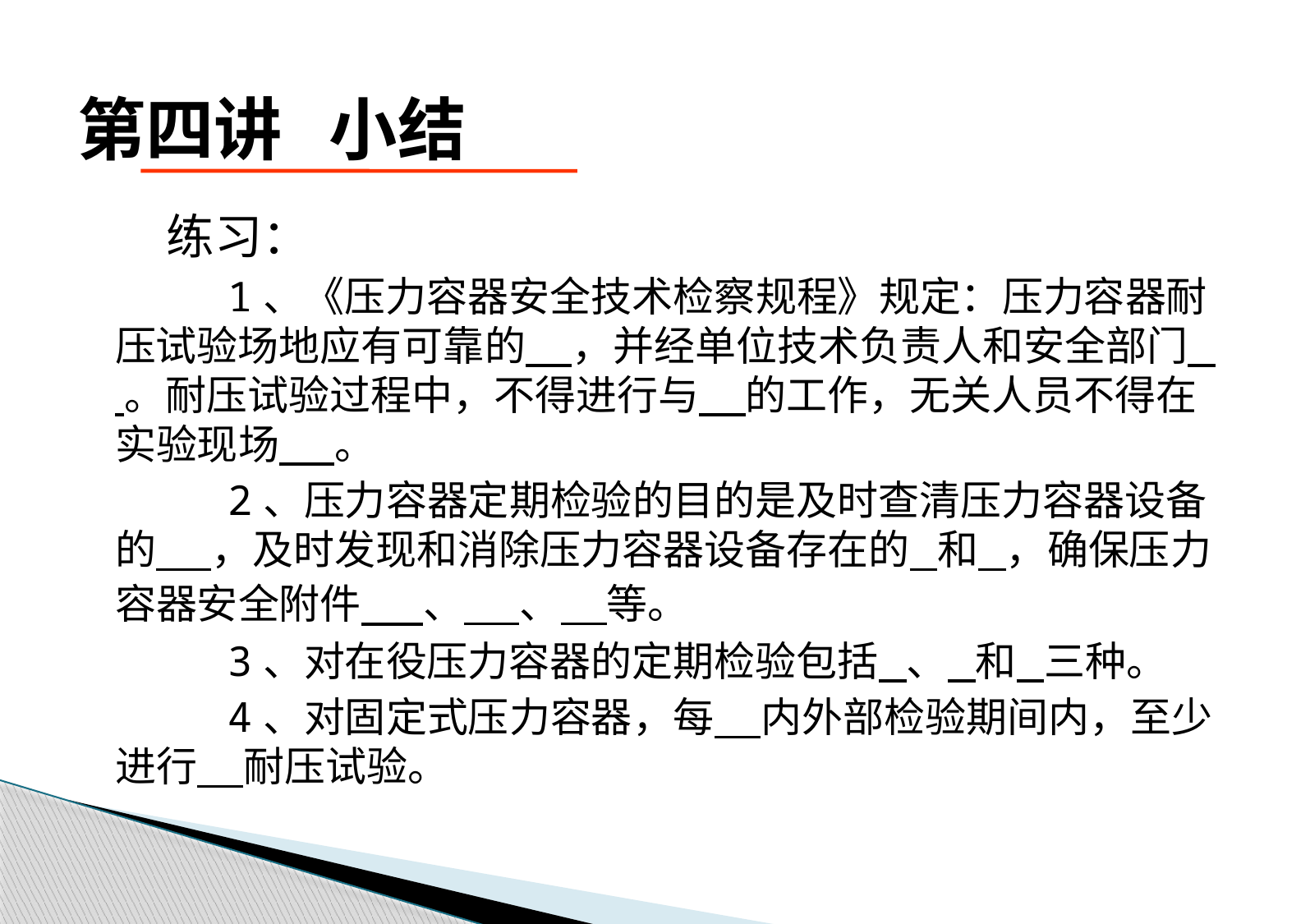

# 第四讲   小结

       练习：
      1、《压力容器安全技术检察规程》规定：压力容器耐压试验场地应有可靠的     ，并经单位技术负责人和安全部门     。耐压试验过程中，不得进行与     的工作，无关人员不得在实验现场      。
      2、压力容器定期检验的目的是及时查清压力容器设备的      ，及时发现和消除压力容器设备存在的   和   ，确保压力容器安全附件      、      、     等。
      3、对在役压力容器的定期检验包括   、   和   三种。
      4、对固定式压力容器，每     内外部检验期间内，至少进行     耐压试验。